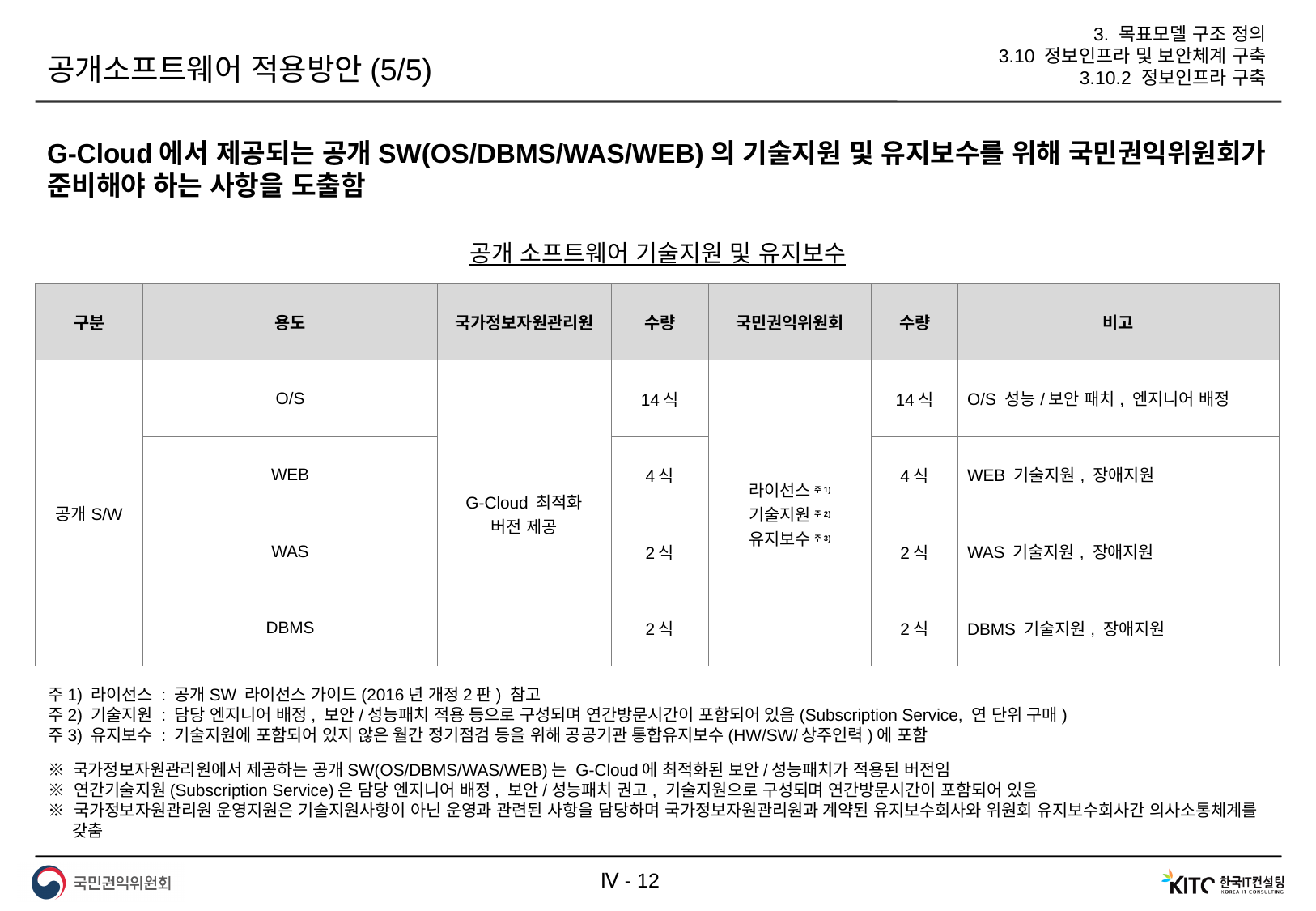

3. 목표모델 구조 정의
3.10 정보인프라 및 보안체계 구축
3.10.2 정보인프라 구축
공개소프트웨어 적용방안(5/5)
G-Cloud에서 제공되는 공개SW(OS/DBMS/WAS/WEB)의 기술지원 및 유지보수를 위해 국민권익위원회가 준비해야 하는 사항을 도출함
공개 소프트웨어 기술지원 및 유지보수
| 구분 | 용도 | 국가정보자원관리원 | 수량 | 국민권익위원회 | 수량 | 비고 |
| --- | --- | --- | --- | --- | --- | --- |
| 공개S/W | O/S | G-Cloud 최적화 버전 제공 | 14식 | 라이선스 주1) 기술지원 주2) 유지보수 주3) | 14식 | O/S 성능/보안 패치, 엔지니어 배정 |
|  | WEB |  | 4식 |  | 4식 | WEB 기술지원, 장애지원 |
|  | WAS |  | 2식 |  | 2식 | WAS 기술지원, 장애지원 |
|  | DBMS |  | 2식 |  | 2식 | DBMS 기술지원, 장애지원 |

주1) 라이선스 : 공개SW 라이선스 가이드(2016년 개정2판) 참고
주2) 기술지원 : 담당 엔지니어 배정, 보안/성능패치 적용 등으로 구성되며 연간방문시간이 포함되어 있음(Subscription Service, 연 단위 구매)
주3) 유지보수 : 기술지원에 포함되어 있지 않은 월간 정기점검 등을 위해 공공기관 통합유지보수(HW/SW/상주인력)에 포함

※ 국가정보자원관리원에서 제공하는 공개SW(OS/DBMS/WAS/WEB)는 G-Cloud에 최적화된 보안/성능패치가 적용된 버전임
※ 연간기술지원(Subscription Service)은 담당 엔지니어 배정, 보안/성능패치 권고, 기술지원으로 구성되며 연간방문시간이 포함되어 있음
※ 국가정보자원관리원 운영지원은 기술지원사항이 아닌 운영과 관련된 사항을 담당하며 국가정보자원관리원과 계약된 유지보수회사와 위원회 유지보수회사간 의사소통체계를 갖춤